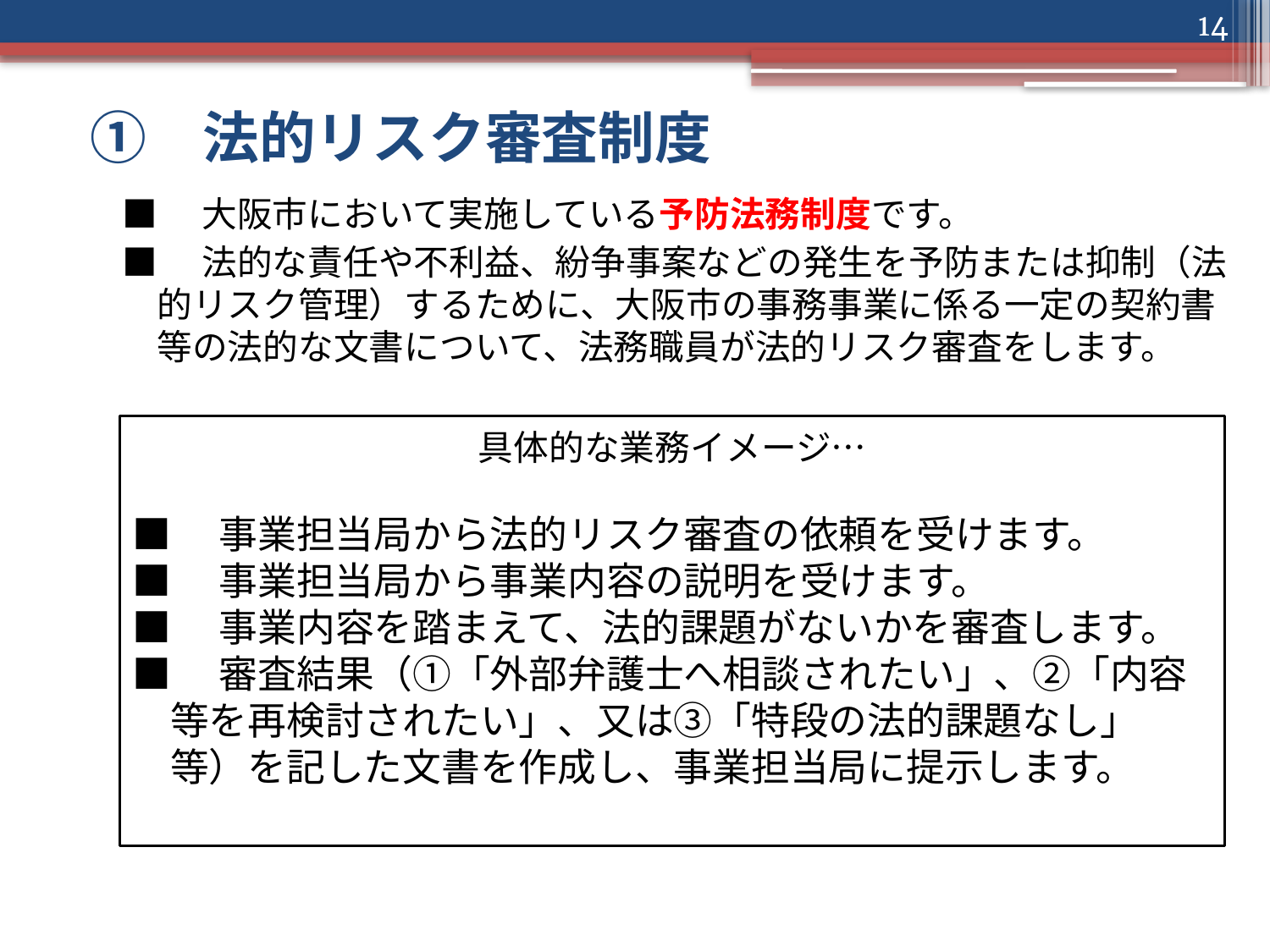

14
# ①　法的リスク審査制度
■　大阪市において実施している予防法務制度です。
■　法的な責任や不利益、紛争事案などの発生を予防または抑制（法的リスク管理）するために、大阪市の事務事業に係る一定の契約書等の法的な文書について、法務職員が法的リスク審査をします。
具体的な業務イメージ…

■　事業担当局から法的リスク審査の依頼を受けます。
■　事業担当局から事業内容の説明を受けます。
■　事業内容を踏まえて、法的課題がないかを審査します。
■　審査結果（①「外部弁護士へ相談されたい」、②「内容等を再検討されたい」、又は③「特段の法的課題なし」等）を記した文書を作成し、事業担当局に提示します。